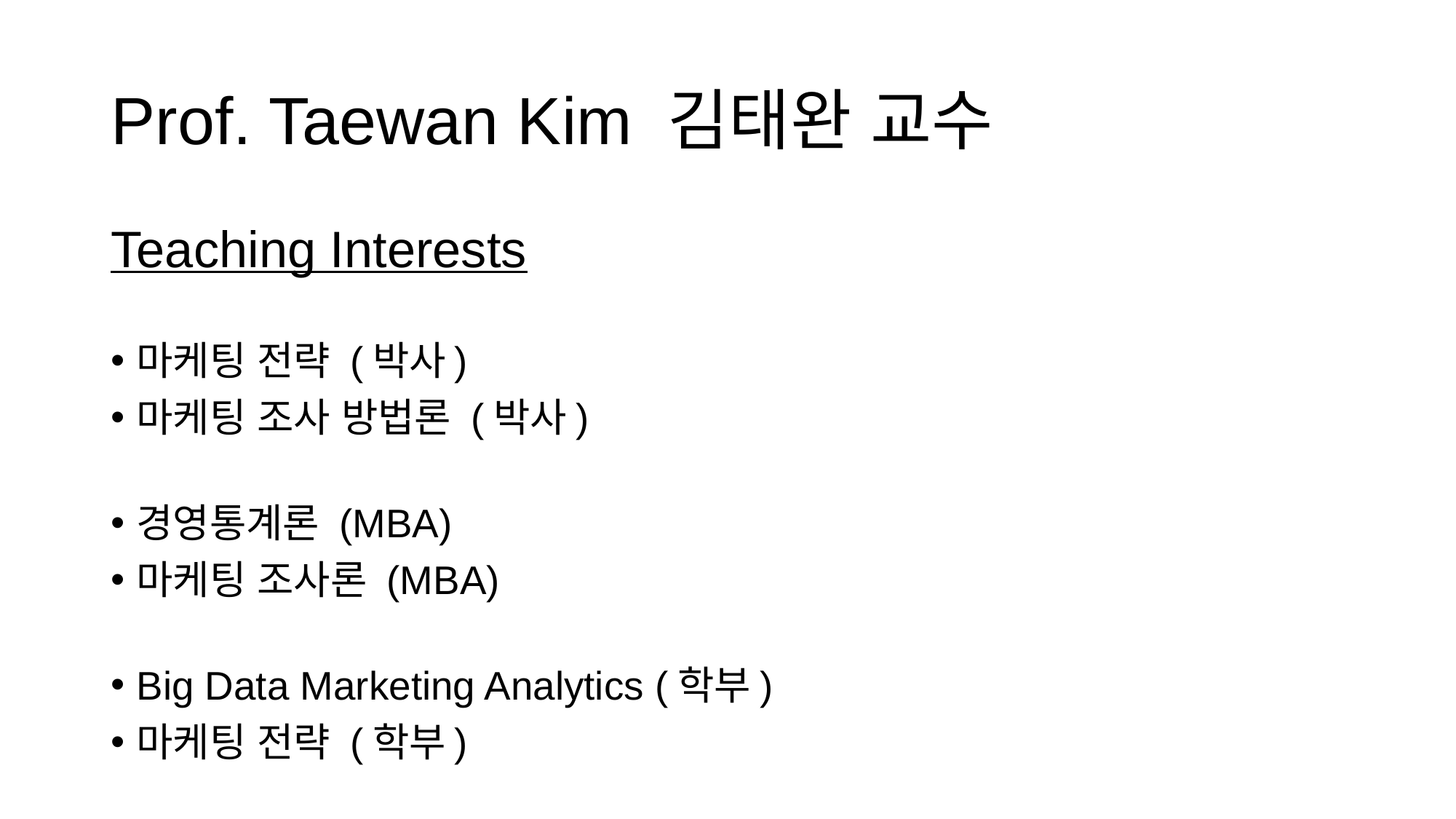

# Prof. Taewan Kim 김태완 교수
Teaching Interests

마케팅 전략 (박사)
마케팅 조사 방법론 (박사)

경영통계론 (MBA)
마케팅 조사론 (MBA)

Big Data Marketing Analytics (학부)
마케팅 전략 (학부)